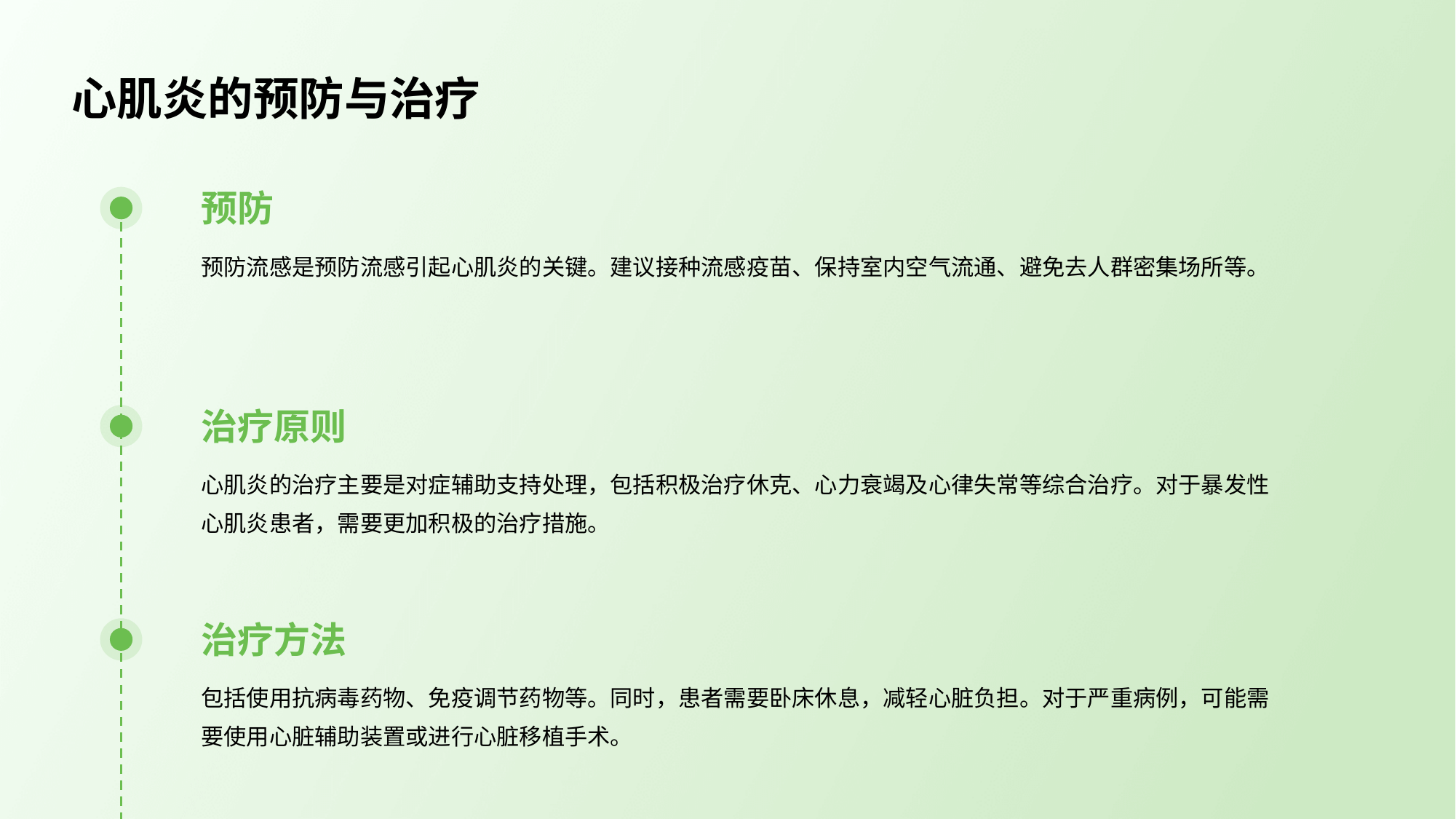

心肌炎的预防与治疗
预防

预防流感是预防流感引起心肌炎的关键。建议接种流感疫苗、保持室内空气流通、避免去人群密集场所等。
治疗原则

心肌炎的治疗主要是对症辅助支持处理，包括积极治疗休克、心力衰竭及心律失常等综合治疗。对于暴发性心肌炎患者，需要更加积极的治疗措施。
治疗方法

包括使用抗病毒药物、免疫调节药物等。同时，患者需要卧床休息，减轻心脏负担。对于严重病例，可能需要使用心脏辅助装置或进行心脏移植手术。